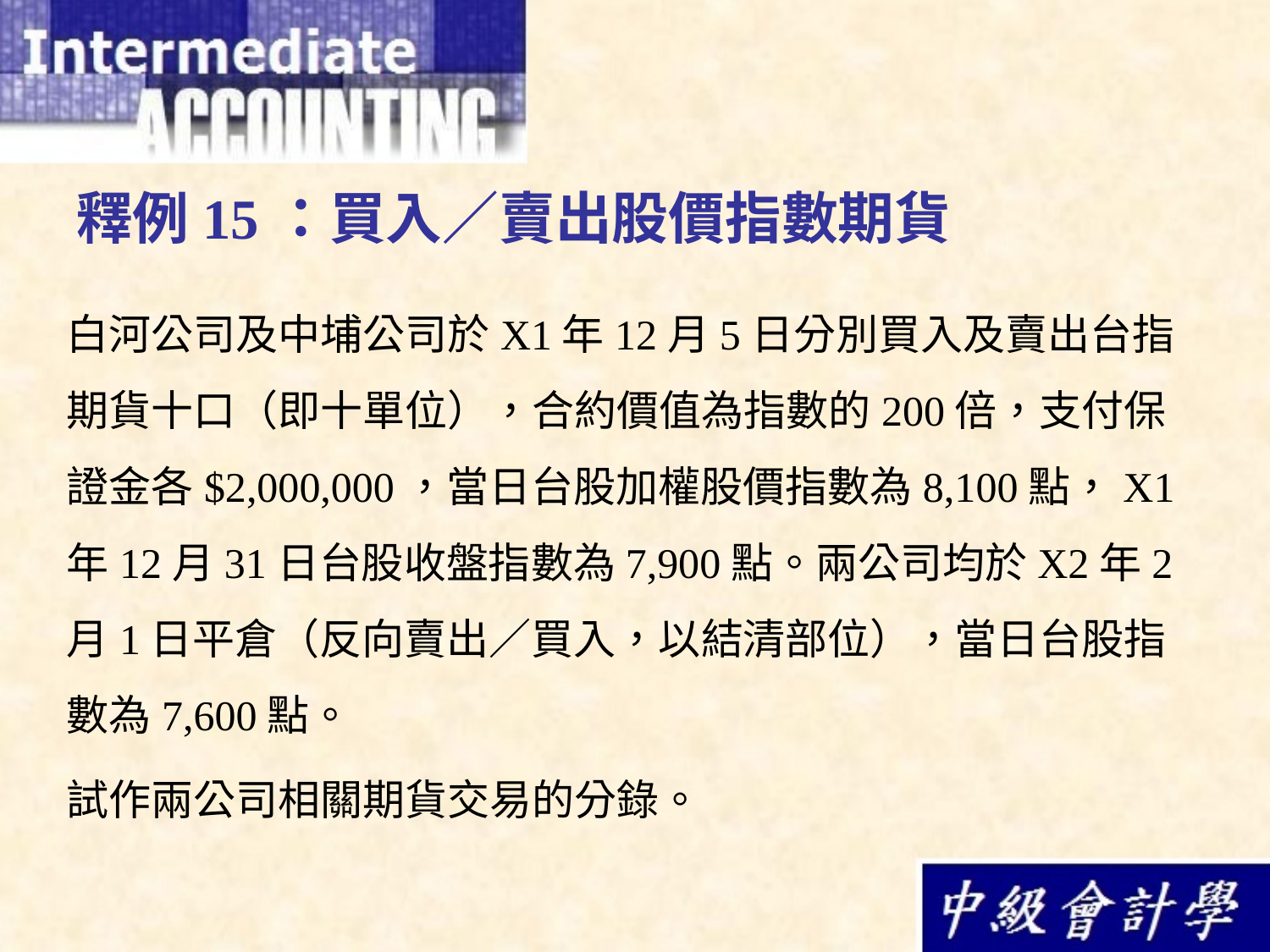

# 釋例15：買入／賣出股價指數期貨
白河公司及中埔公司於X1年12月5日分別買入及賣出台指期貨十口（即十單位），合約價值為指數的200倍，支付保證金各$2,000,000，當日台股加權股價指數為8,100點，X1年12月31日台股收盤指數為7,900點。兩公司均於X2年2月1日平倉（反向賣出／買入，以結清部位），當日台股指數為7,600點。
試作兩公司相關期貨交易的分錄。